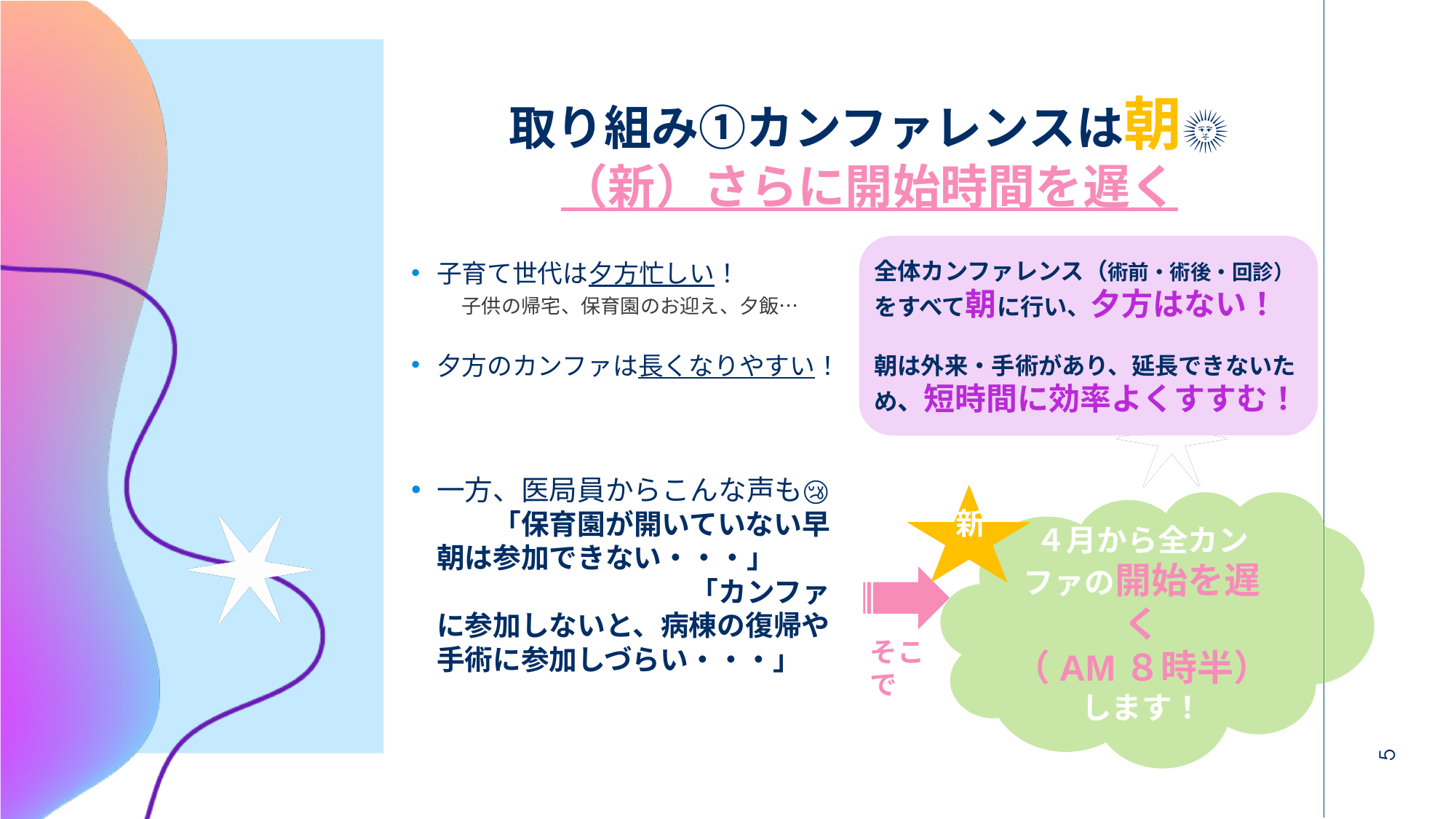

# 取り組み①カンファレンスは朝🌞 （新）さらに開始時間を遅く

全体カンファレンス（術前・術後・回診）をすべて朝に行い、夕方はない！
朝は外来・手術があり、延長できないため、短時間に効率よくすすむ！

子育て世代は夕方忙しい！　　　　　子供の帰宅、保育園のお迎え、夕飯…
夕方のカンファは長くなりやすい！

一方、医局員からこんな声も😢　　「保育園が開いていない早朝は参加できない・・・」　　　　　　　　　　　「カンファに参加しないと、病棟の復帰や手術に参加しづらい・・・」
新
４月から全カンファの開始を遅く
（AM８時半）します！

そこで
5